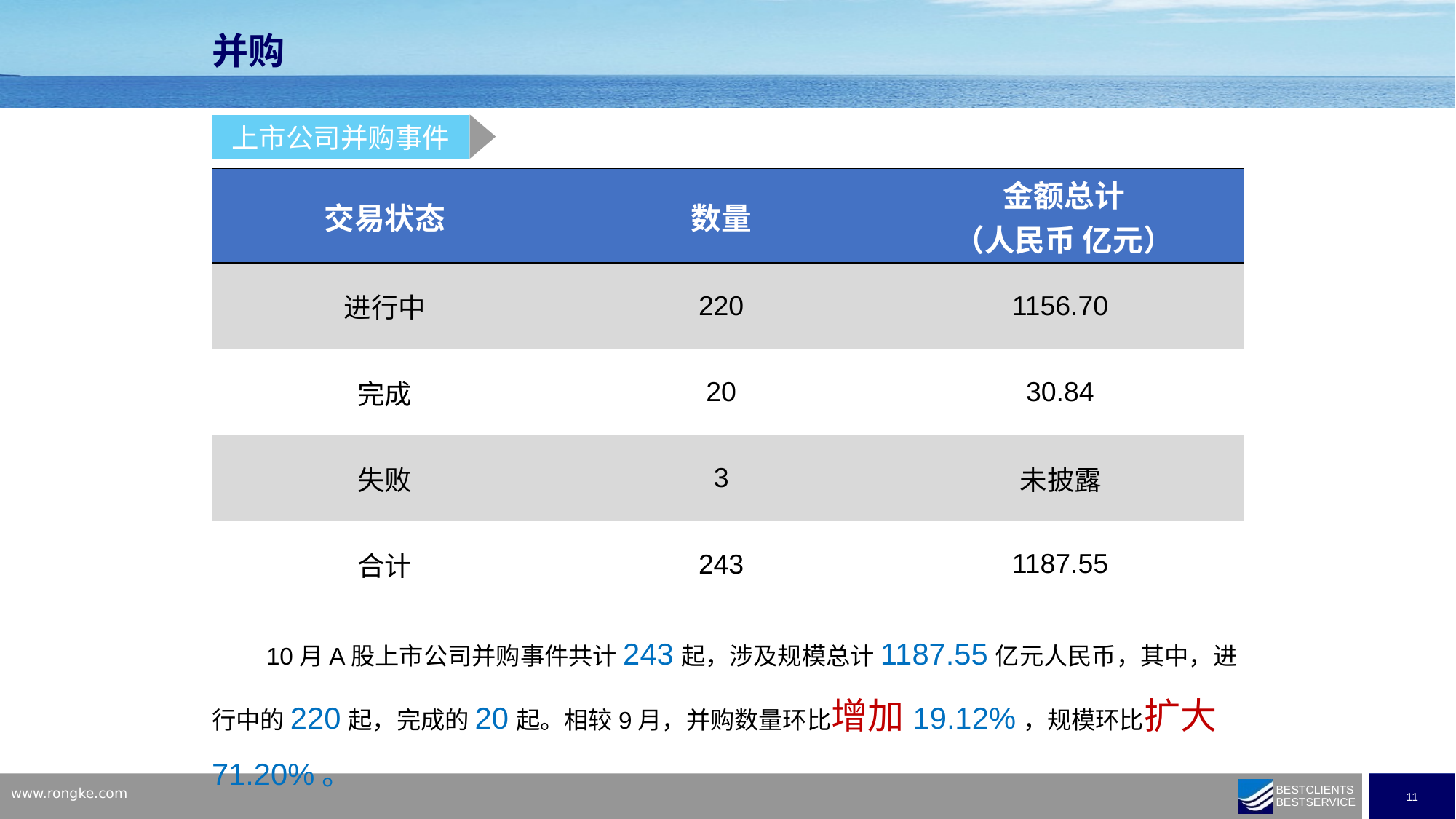

并购
上市公司并购事件

| 交易状态 | 数量 | 金额总计 （人民币 亿元） |
| --- | --- | --- |
| 进行中 | 220 | 1156.70 |
| 完成 | 20 | 30.84 |
| 失败 | 3 | 未披露 |
| 合计 | 243 | 1187.55 |
10月A股上市公司并购事件共计243起，涉及规模总计1187.55亿元人民币，其中，进行中的220起，完成的20起。相较9月，并购数量环比增加19.12%，规模环比扩大71.20%。